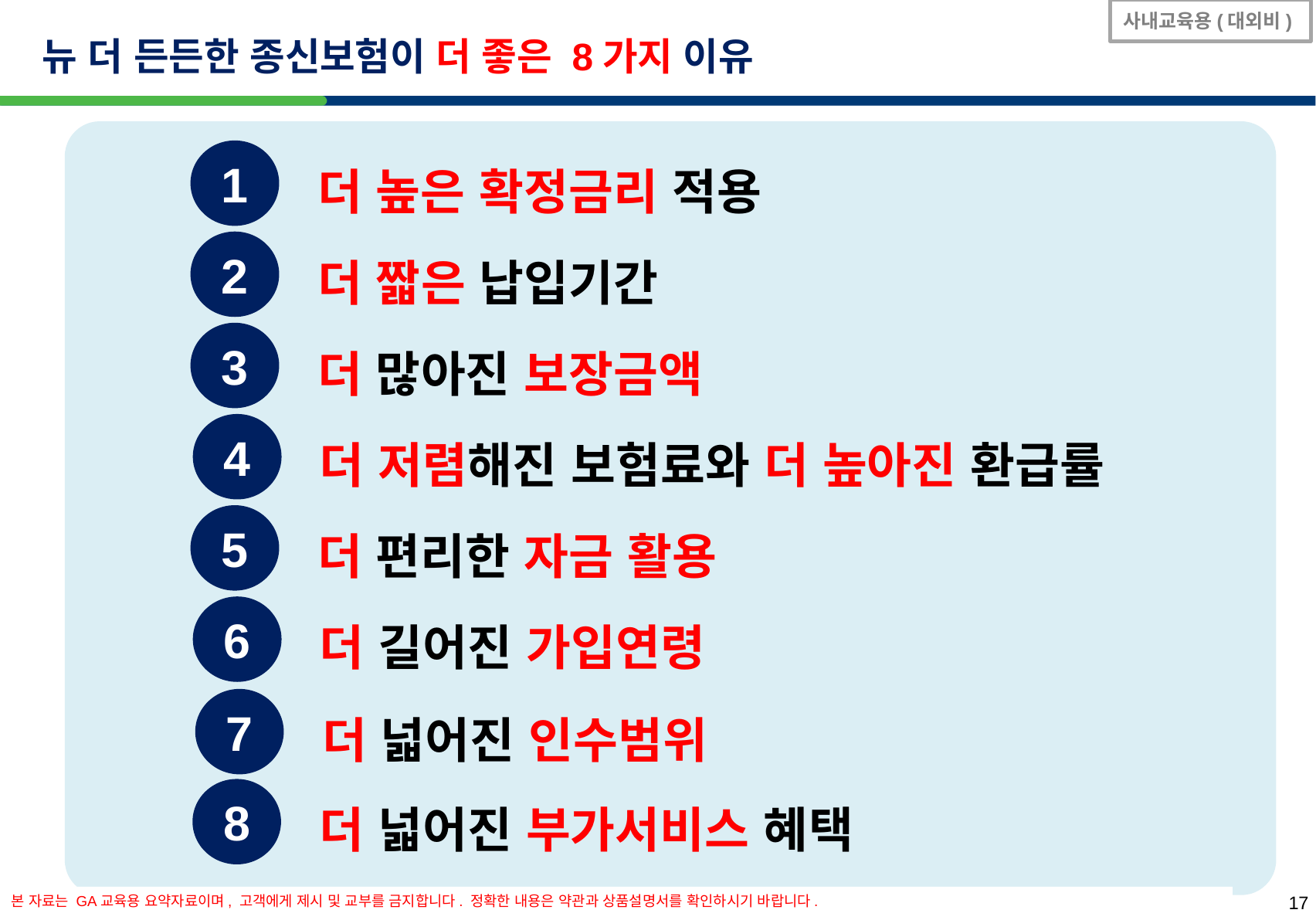

사내교육용(대외비)
뉴 더 든든한 종신보험이 더 좋은 8가지 이유

1
더 높은 확정금리 적용
2
더 짧은 납입기간
3
더 많아진 보장금액
4
더 저렴해진 보험료와 더 높아진 환급률
5
더 편리한 자금 활용
6
더 길어진 가입연령
7
더 넓어진 인수범위
8
더 넓어진 부가서비스 혜택
본 자료는 GA교육용 요약자료이며, 고객에게 제시 및 교부를 금지합니다. 정확한 내용은 약관과 상품설명서를 확인하시기 바랍니다.